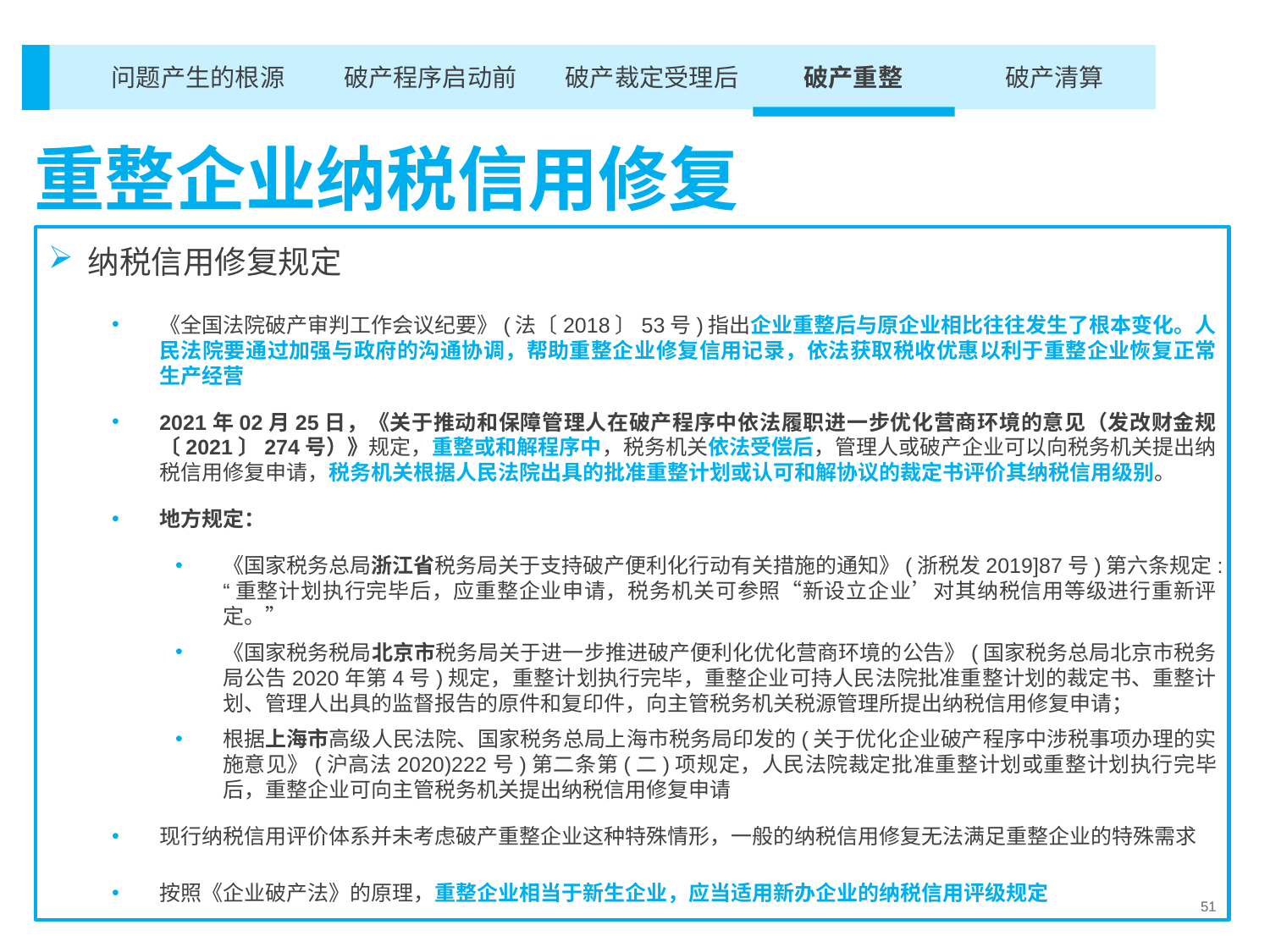

破产重整
破产清算
破产裁定受理后
破产程序启动前
问题产生的根源

重整企业纳税信用修复
纳税信用修复规定
《全国法院破产审判工作会议纪要》(法〔2018〕53号)指出企业重整后与原企业相比往往发生了根本变化。人民法院要通过加强与政府的沟通协调，帮助重整企业修复信用记录，依法获取税收优惠以利于重整企业恢复正常生产经营
2021年02月25日，《关于推动和保障管理人在破产程序中依法履职进一步优化营商环境的意见（发改财金规〔2021〕274号）》规定，重整或和解程序中，税务机关依法受偿后，管理人或破产企业可以向税务机关提出纳税信用修复申请，税务机关根据人民法院出具的批准重整计划或认可和解协议的裁定书评价其纳税信用级别。
地方规定：
《国家税务总局浙江省税务局关于支持破产便利化行动有关措施的通知》(浙税发2019]87号)第六条规定:“重整计划执行完毕后，应重整企业申请，税务机关可参照“新设立企业’对其纳税信用等级进行重新评定。”
《国家税务税局北京市税务局关于进一步推进破产便利化优化营商环境的公告》(国家税务总局北京市税务局公告2020年第4号)规定，重整计划执行完毕，重整企业可持人民法院批准重整计划的裁定书、重整计划、管理人出具的监督报告的原件和复印件，向主管税务机关税源管理所提出纳税信用修复申请；
根据上海市高级人民法院、国家税务总局上海市税务局印发的(关于优化企业破产程序中涉税事项办理的实施意见》(沪高法2020)222号)第二条第(二)项规定，人民法院裁定批准重整计划或重整计划执行完毕后，重整企业可向主管税务机关提出纳税信用修复申请
现行纳税信用评价体系并未考虑破产重整企业这种特殊情形，一般的纳税信用修复无法满足重整企业的特殊需求
按照《企业破产法》的原理，重整企业相当于新生企业，应当适用新办企业的纳税信用评级规定
51
51